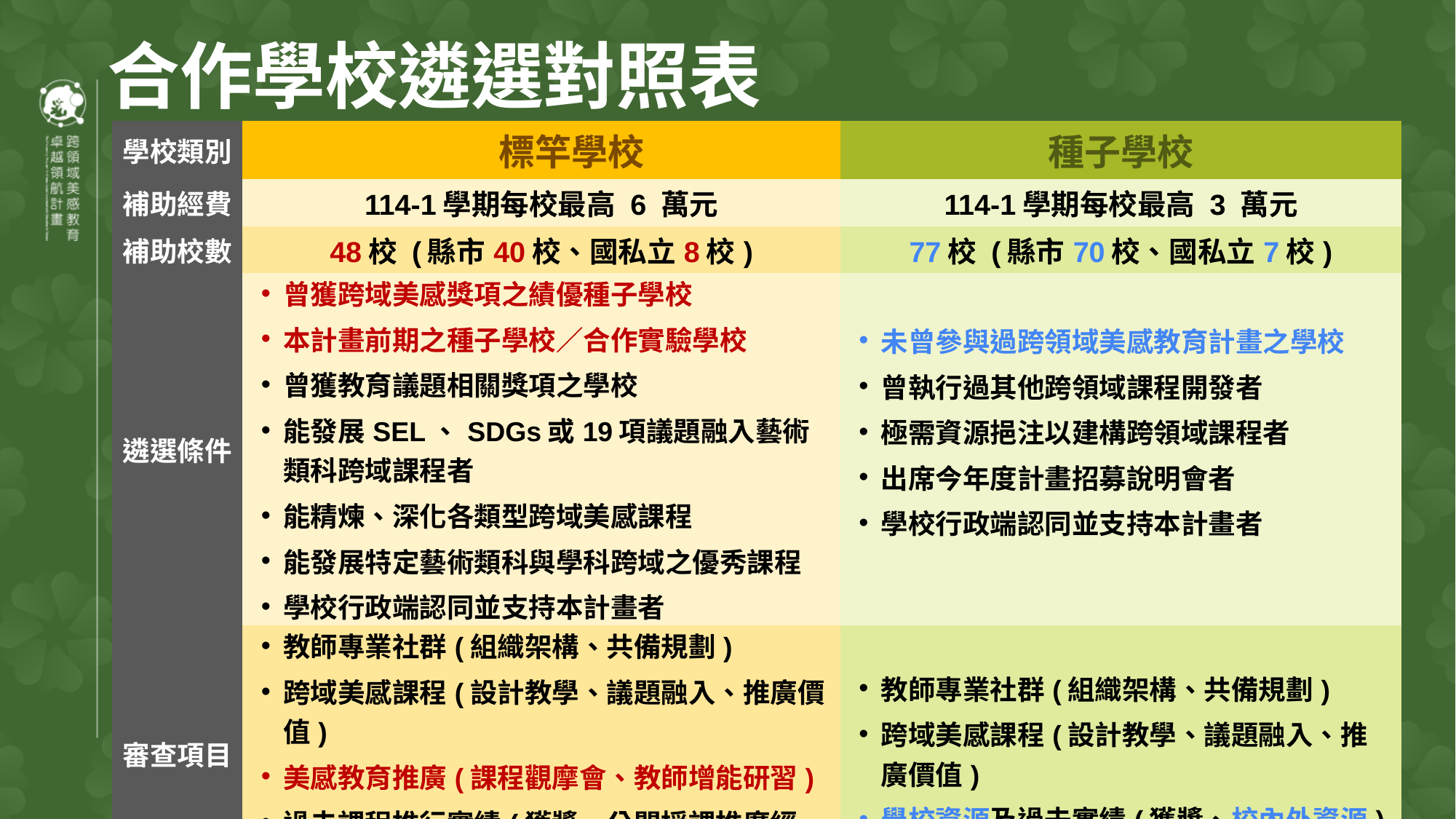

合作學校遴選對照表
| 學校類別 | 標竿學校 | 種子學校 |
| --- | --- | --- |
| 補助經費 | 114-1學期每校最高 6 萬元 | 114-1學期每校最高 3 萬元 |
| 補助校數 | 48校 (縣市40校、國私立8校) | 77校 (縣市70校、國私立7校) |
| 遴選條件 | 曾獲跨域美感獎項之績優種子學校 本計畫前期之種子學校／合作實驗學校 曾獲教育議題相關獎項之學校 能發展SEL、SDGs或19項議題融入藝術類科跨域課程者 能精煉、深化各類型跨域美感課程 能發展特定藝術類科與學科跨域之優秀課程 學校行政端認同並支持本計畫者 | 未曾參與過跨領域美感教育計畫之學校 曾執行過其他跨領域課程開發者 極需資源挹注以建構跨領域課程者 出席今年度計畫招募說明會者 學校行政端認同並支持本計畫者 |
| 審查項目 | 教師專業社群(組織架構、共備規劃) 跨域美感課程(設計教學、議題融入、推廣價值) 美感教育推廣(課程觀摩會、教師增能研習) 過去課程推行實績(獲獎、公開授課推廣經驗) | 教師專業社群(組織架構、共備規劃) 跨域美感課程(設計教學、議題融入、推廣價值) 學校資源及過去實績(獲獎、校內外資源) |